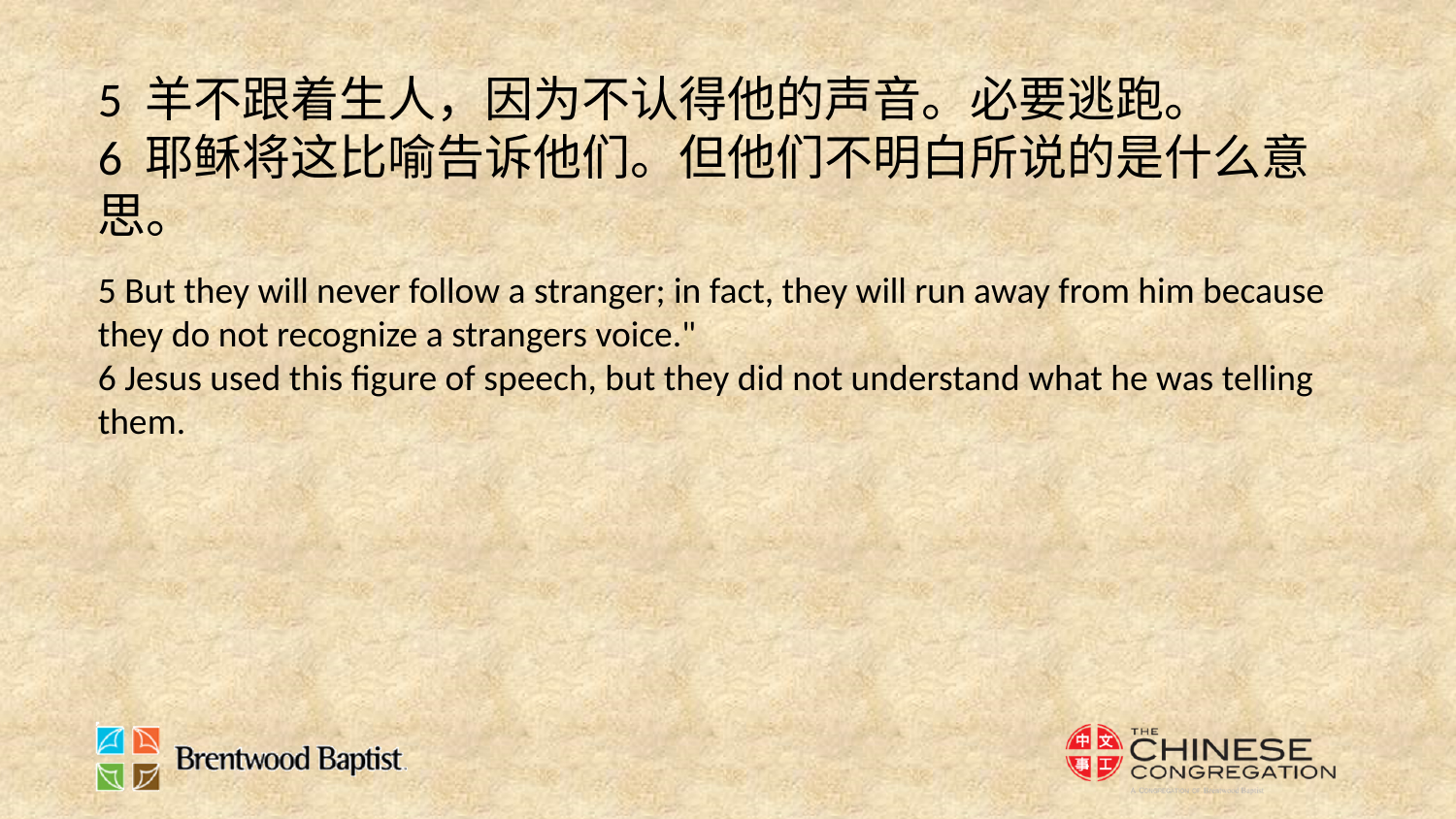

5 羊不跟着生人，因为不认得他的声音。必要逃跑。
6 耶稣将这比喻告诉他们。但他们不明白所说的是什么意思。

5 But they will never follow a stranger; in fact, they will run away from him because they do not recognize a strangers voice."
6 Jesus used this figure of speech, but they did not understand what he was telling them.